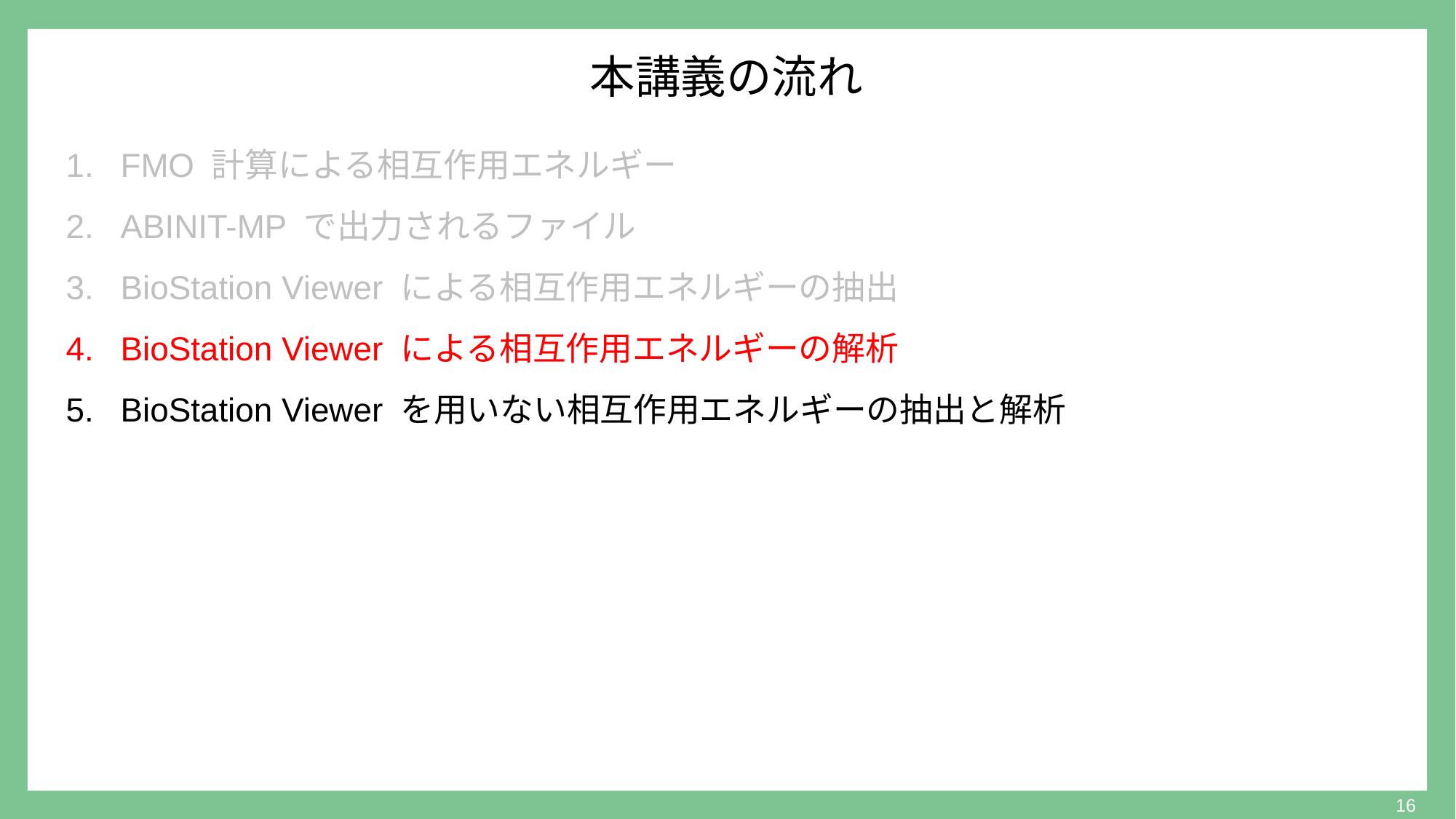

# 本講義の流れ
FMO 計算による相互作用エネルギー
ABINIT-MP で出力されるファイル
BioStation Viewer による相互作用エネルギーの抽出
BioStation Viewer による相互作用エネルギーの解析
BioStation Viewer を用いない相互作用エネルギーの抽出と解析
16